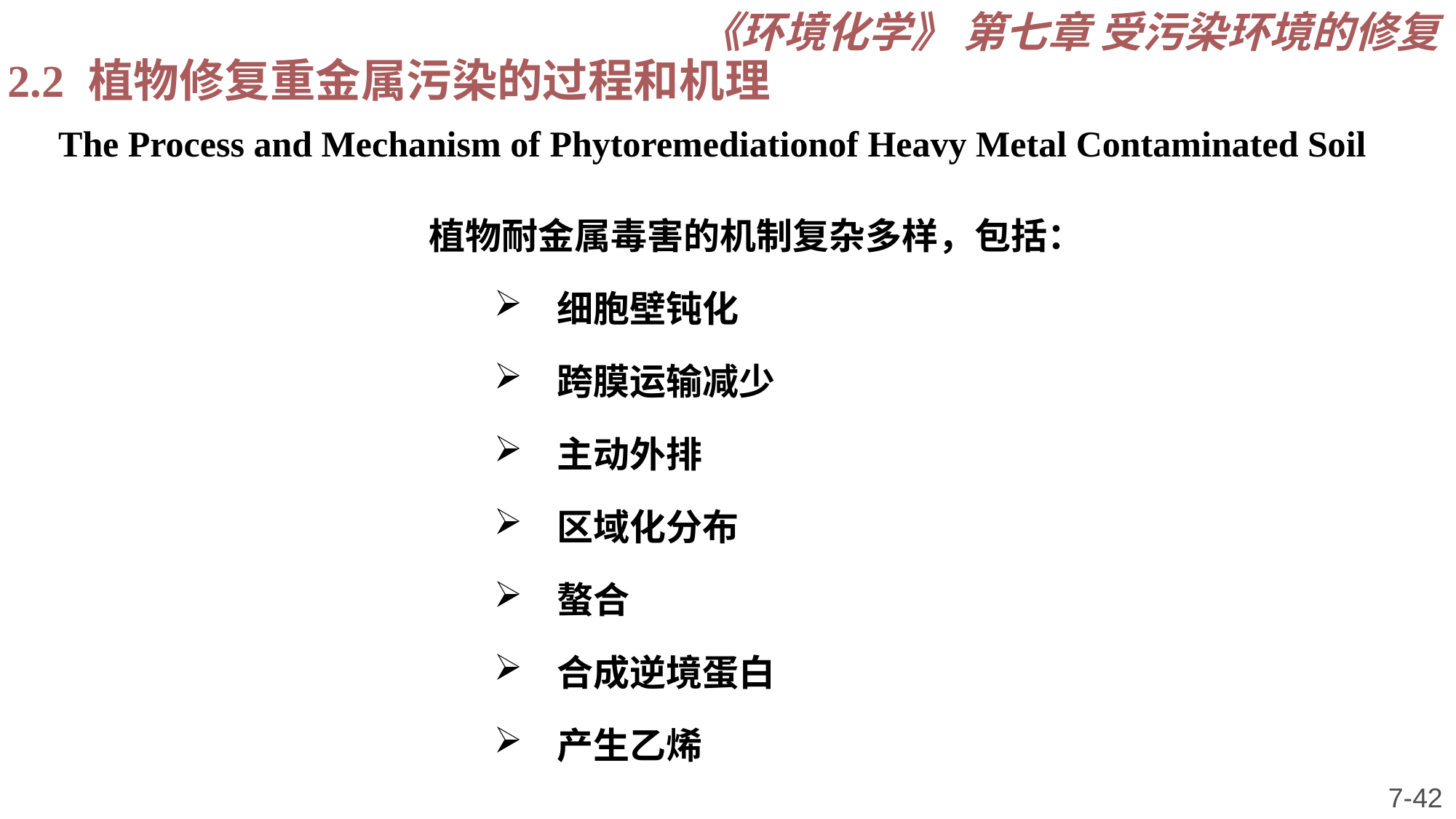

《环境化学》 第七章 受污染环境的修复
2.2 植物修复重金属污染的过程和机理
The Process and Mechanism of Phytoremediationof Heavy Metal Contaminated Soil
植物耐金属毒害的机制复杂多样，包括：
细胞壁钝化
跨膜运输减少
主动外排
区域化分布
螯合
合成逆境蛋白
产生乙烯
7-42